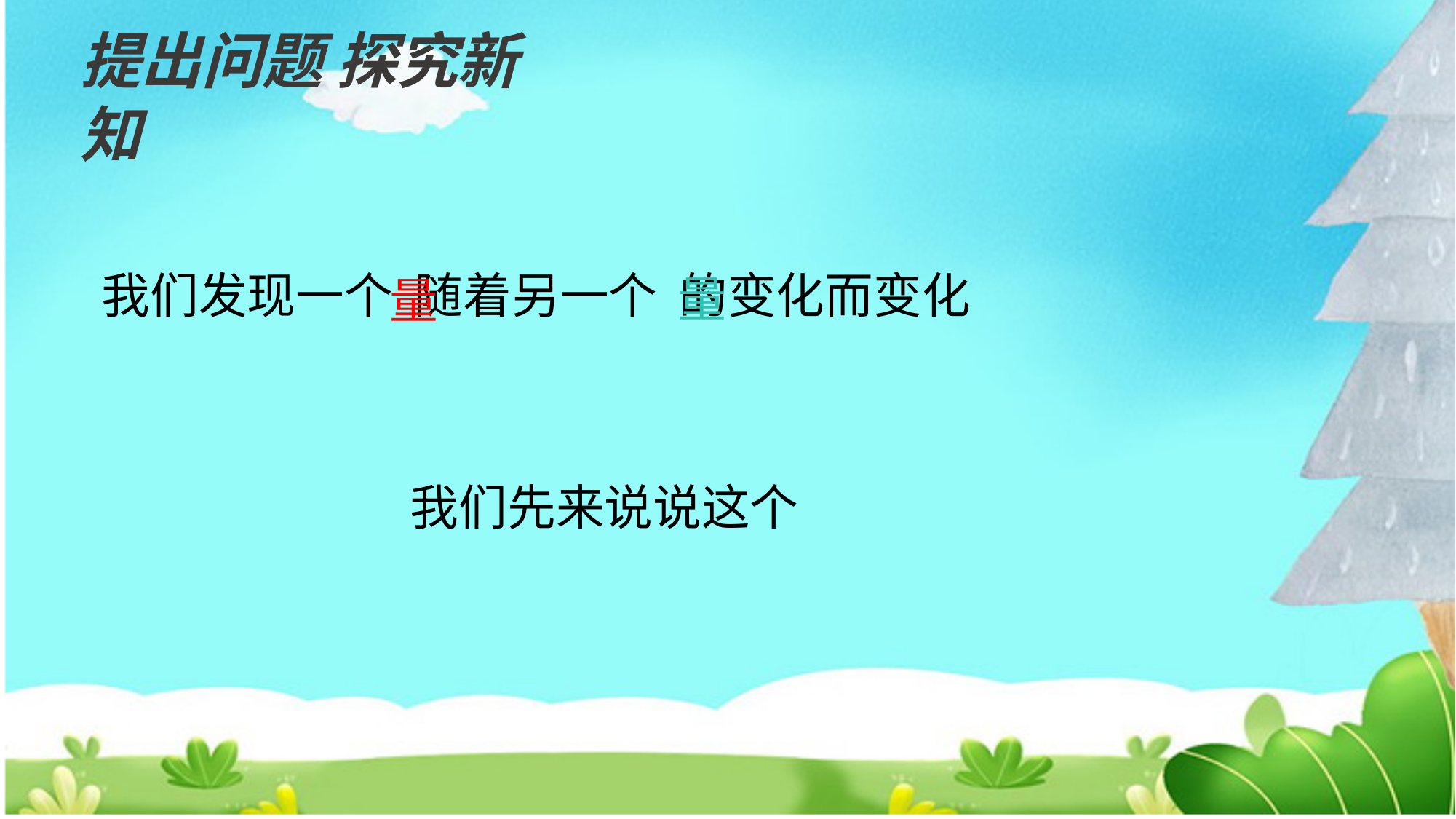

提出问题 探究新知
我们发现一个  随着另一个  的变化而变化
量
量
我们先来说说这个